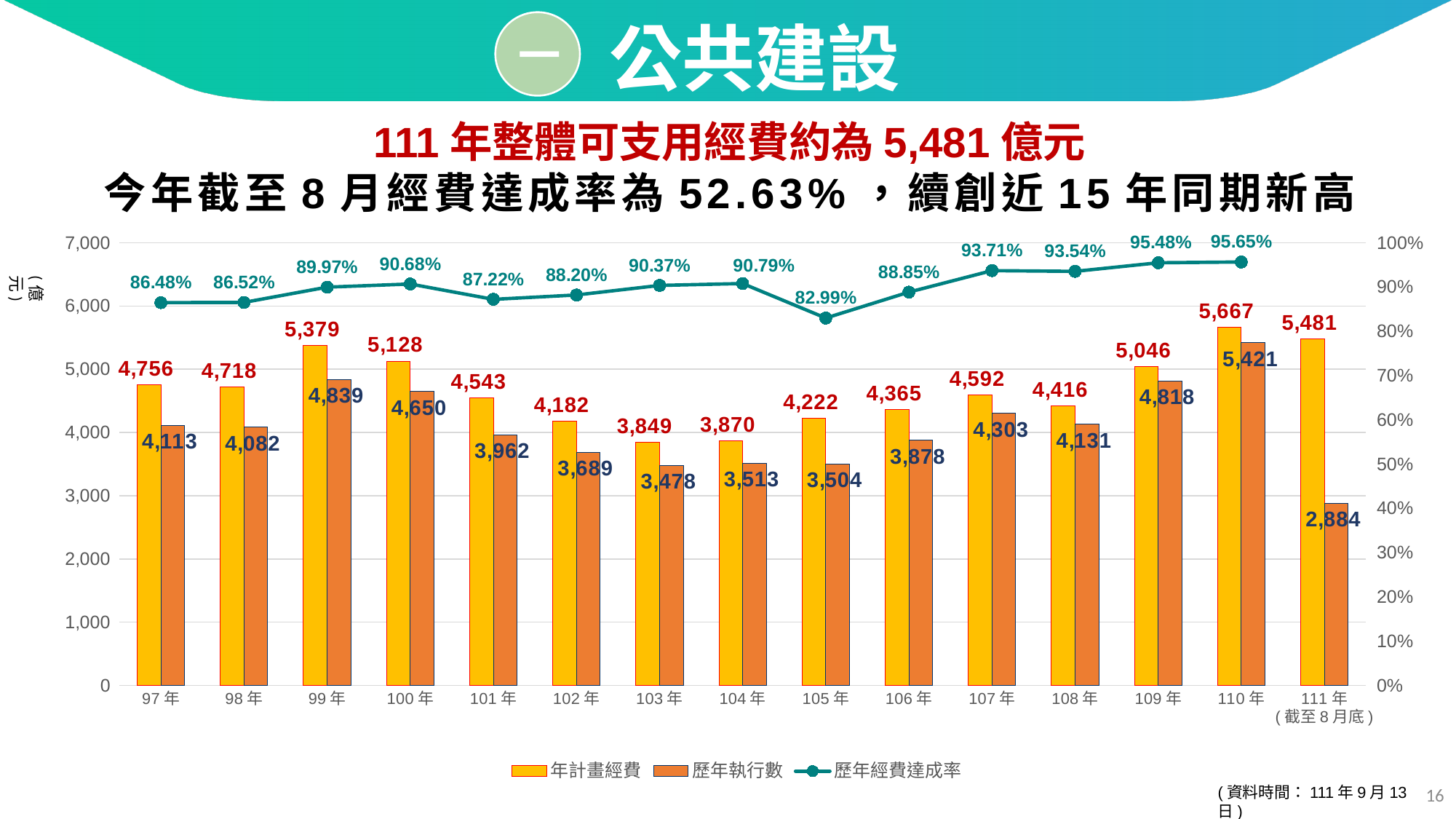

公共建設
一
111年整體可支用經費約為5,481億元
今年截至8月經費達成率為52.63%，續創近15年同期新高

### Chart

| Category | 年計畫經費 | 歷年執行數 | 歷年經費達成率 |
|---|---|---|---|
| 97年 | 4756.37964 | 4113.244379999997 | 0.864784708396405 |
| 98年 | 4718.14934 | 4082.3297799999996 | 0.8652396280444993 |
| 99年 | 5378.57181 | 4839.10106 | 0.8997000004728021 |
| 100年 | 5127.89914 | 4650.050410000001 | 0.9068139374519757 |
| 101年 | 4542.65105 | 3962.1252400000003 | 0.8722055021153342 |
| 102年 | 4182.38771 | 3688.93987 | 0.8820176716710943 |
| 103年 | 3848.54707 | 3477.7421400000003 | 0.9036506704334007 |
| 104年 | 3869.83778 | 3513.3022199999996 | 0.9078680863981848 |
| 105年 | 4221.96762 | 3503.9111300000004 | 0.8299237335221439 |
| 106年 | 4364.92415 | 3878.2038199999997 | 0.888492832114849 |
| 107年 | 4591.64368 | 4302.683370000001 | 0.9370682199799965 |
| 108年 | 4416.248 | 4130.777999999999 | 0.93535915555467 |
| 109年 | 5045.64 | 4817.730000000001 | 0.9548303089399959 |
| 110年 | 5667.49 | 5420.954185 | 0.9565 |
| 111年
(截至8月底) | 5481.0 | 2884.0 | None |
(億元)
16
(資料時間：111年9月13日)